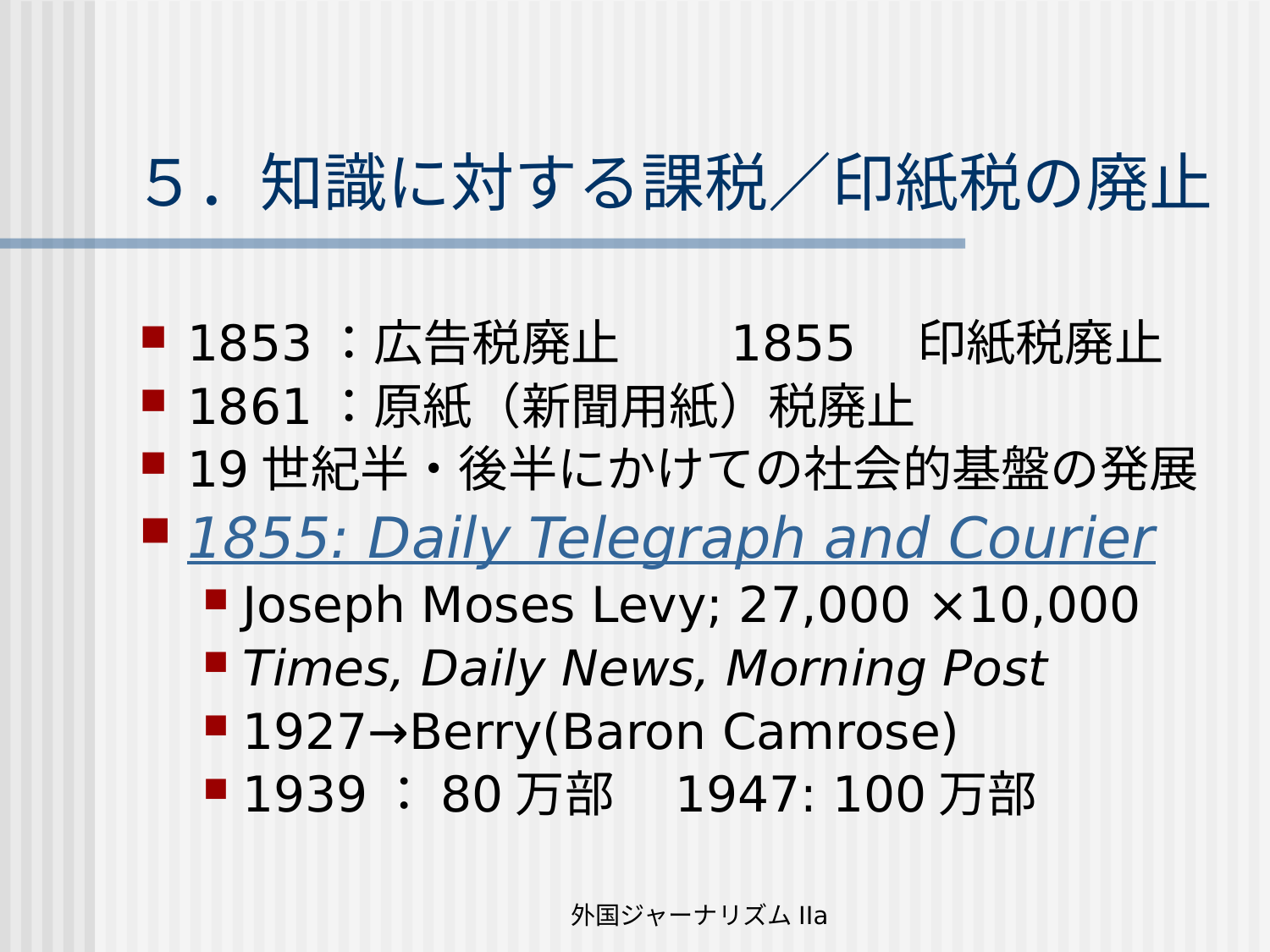

# ５．知識に対する課税／印紙税の廃止
1853：広告税廃止　　1855　印紙税廃止
1861：原紙（新聞用紙）税廃止
19世紀半・後半にかけての社会的基盤の発展
1855: Daily Telegraph and Courier
Joseph Moses Levy; 27,000 ×10,000
Times, Daily News, Morning Post
1927→Berry(Baron Camrose)
1939：80万部　1947: 100万部
外国ジャーナリズムIIa